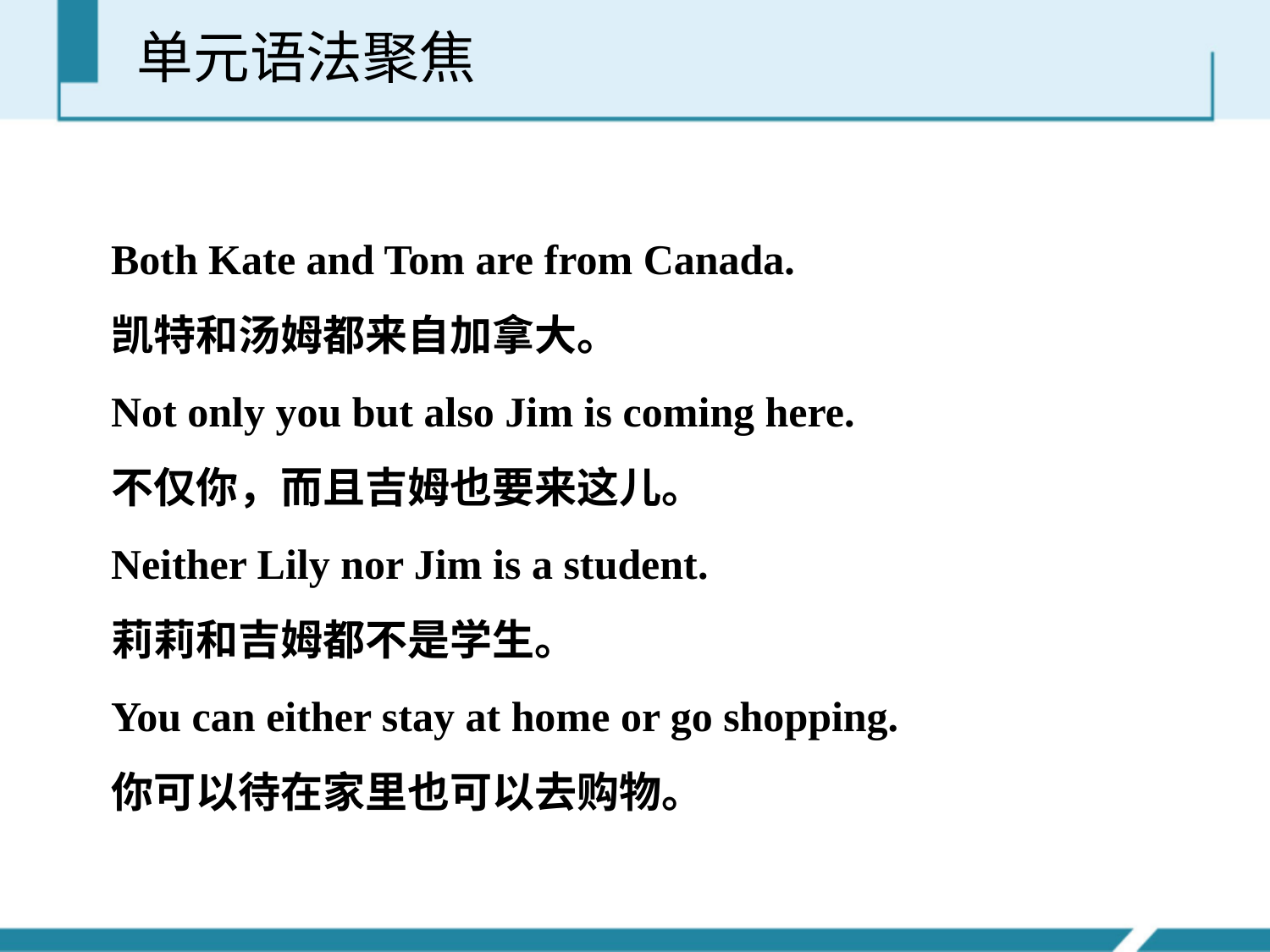

单元语法聚焦
Both Kate and Tom are from Canada.
凯特和汤姆都来自加拿大。
Not only you but also Jim is coming here.
不仅你，而且吉姆也要来这儿。
Neither Lily nor Jim is a student.
莉莉和吉姆都不是学生。
You can either stay at home or go shopping.
你可以待在家里也可以去购物。